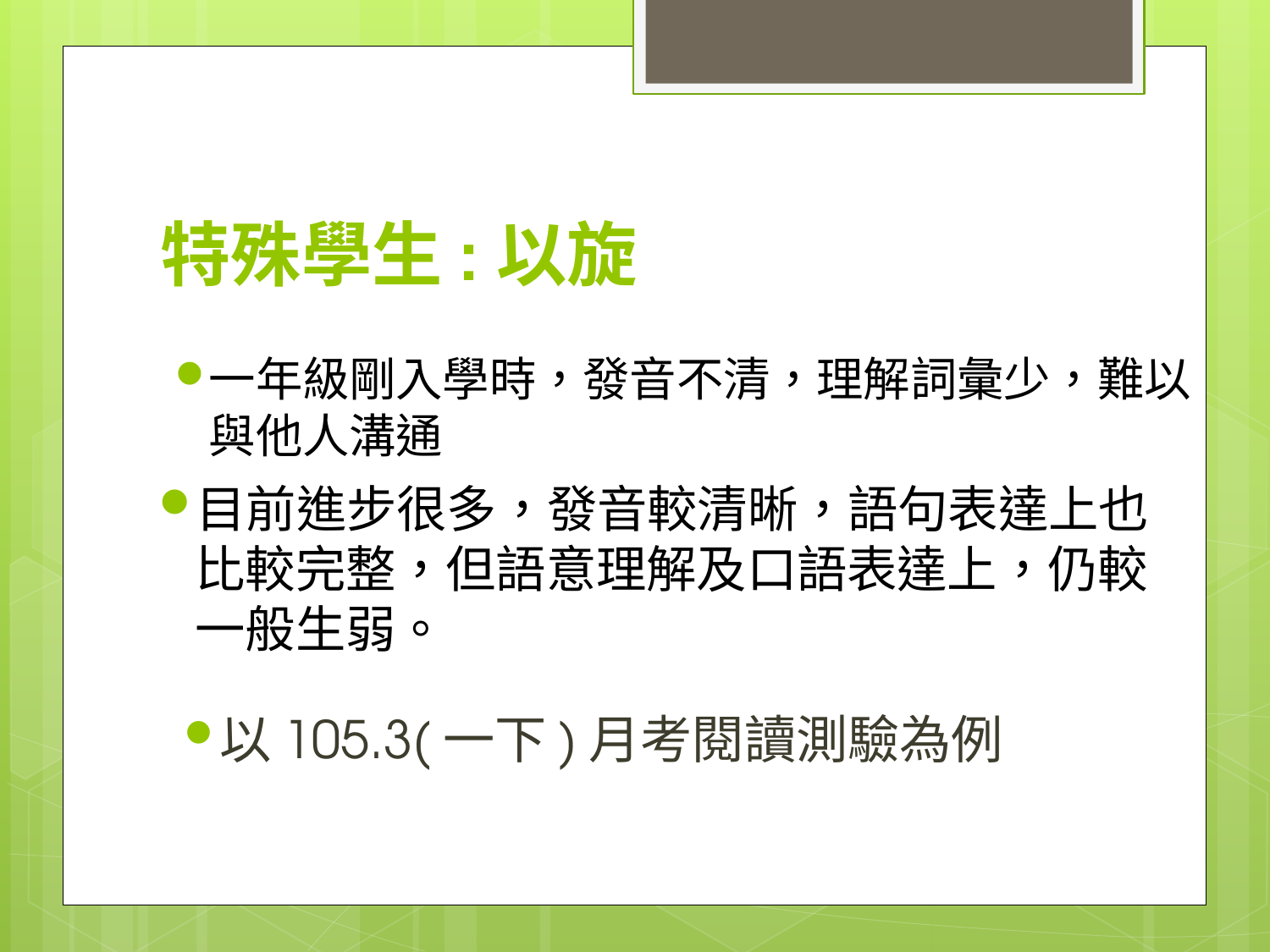

# 特殊學生:以旋
一年級剛入學時，發音不清，理解詞彙少，難以與他人溝通
目前進步很多，發音較清晰，語句表達上也比較完整，但語意理解及口語表達上，仍較一般生弱。
以105.3(一下)月考閱讀測驗為例